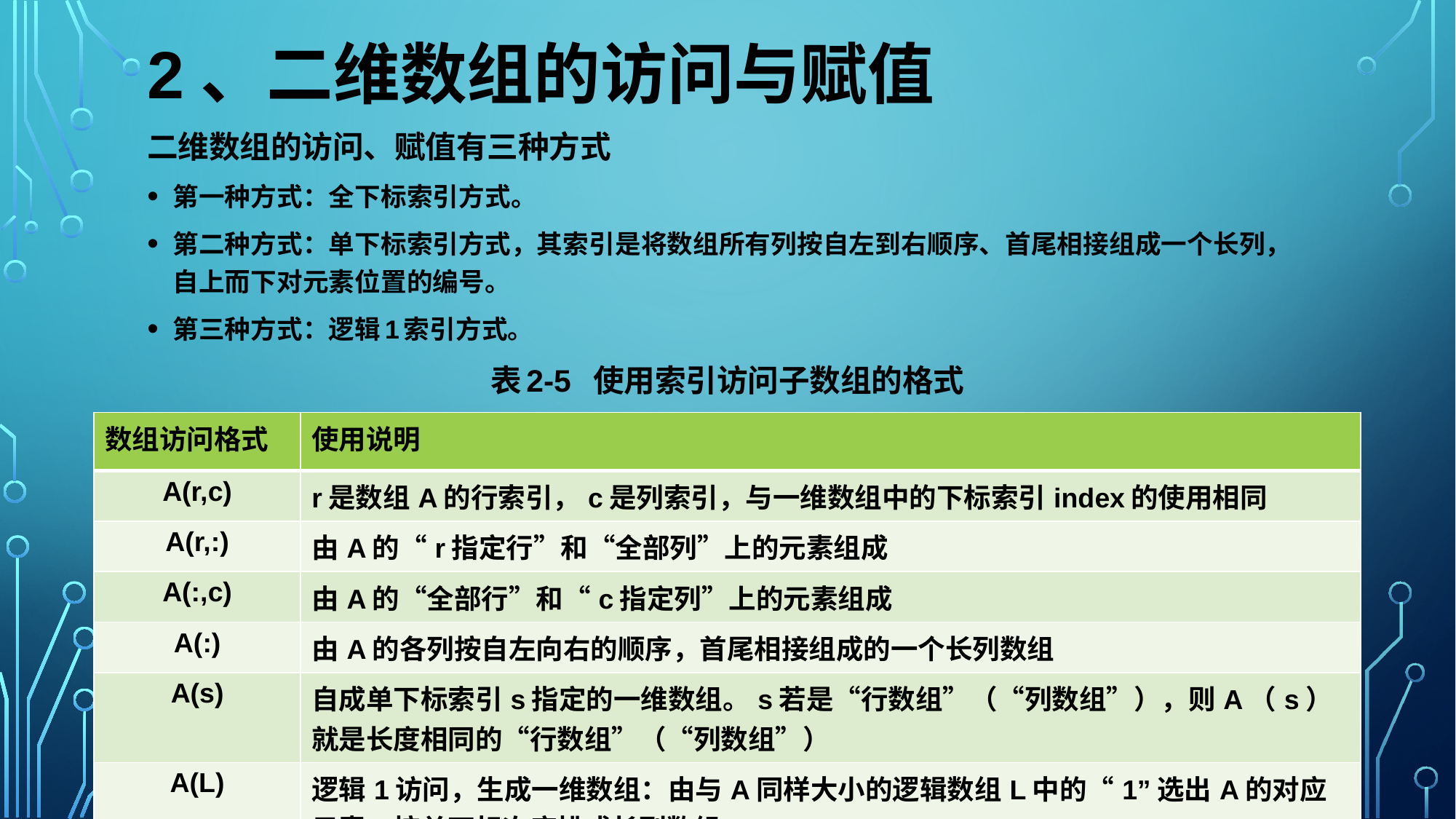

# 2、二维数组的访问与赋值
二维数组的访问、赋值有三种方式
第一种方式：全下标索引方式。
第二种方式：单下标索引方式，其索引是将数组所有列按自左到右顺序、首尾相接组成一个长列，自上而下对元素位置的编号。
第三种方式：逻辑1索引方式。
表2-5  使用索引访问子数组的格式

| 数组访问格式 | 使用说明 |
| --- | --- |
| A(r,c) | r是数组A的行索引，c是列索引，与一维数组中的下标索引index的使用相同 |
| A(r,:) | 由A的“r指定行”和“全部列”上的元素组成 |
| A(:,c) | 由A的“全部行”和“c指定列”上的元素组成 |
| A(:) | 由A的各列按自左向右的顺序，首尾相接组成的一个长列数组 |
| A(s) | 自成单下标索引s指定的一维数组。s若是“行数组”（“列数组”），则A（s）就是长度相同的“行数组”（“列数组”） |
| A(L) | 逻辑1访问，生成一维数组：由与A同样大小的逻辑数组L中的“1”选出A的对应元素，按单下标次序排成长列数组 |